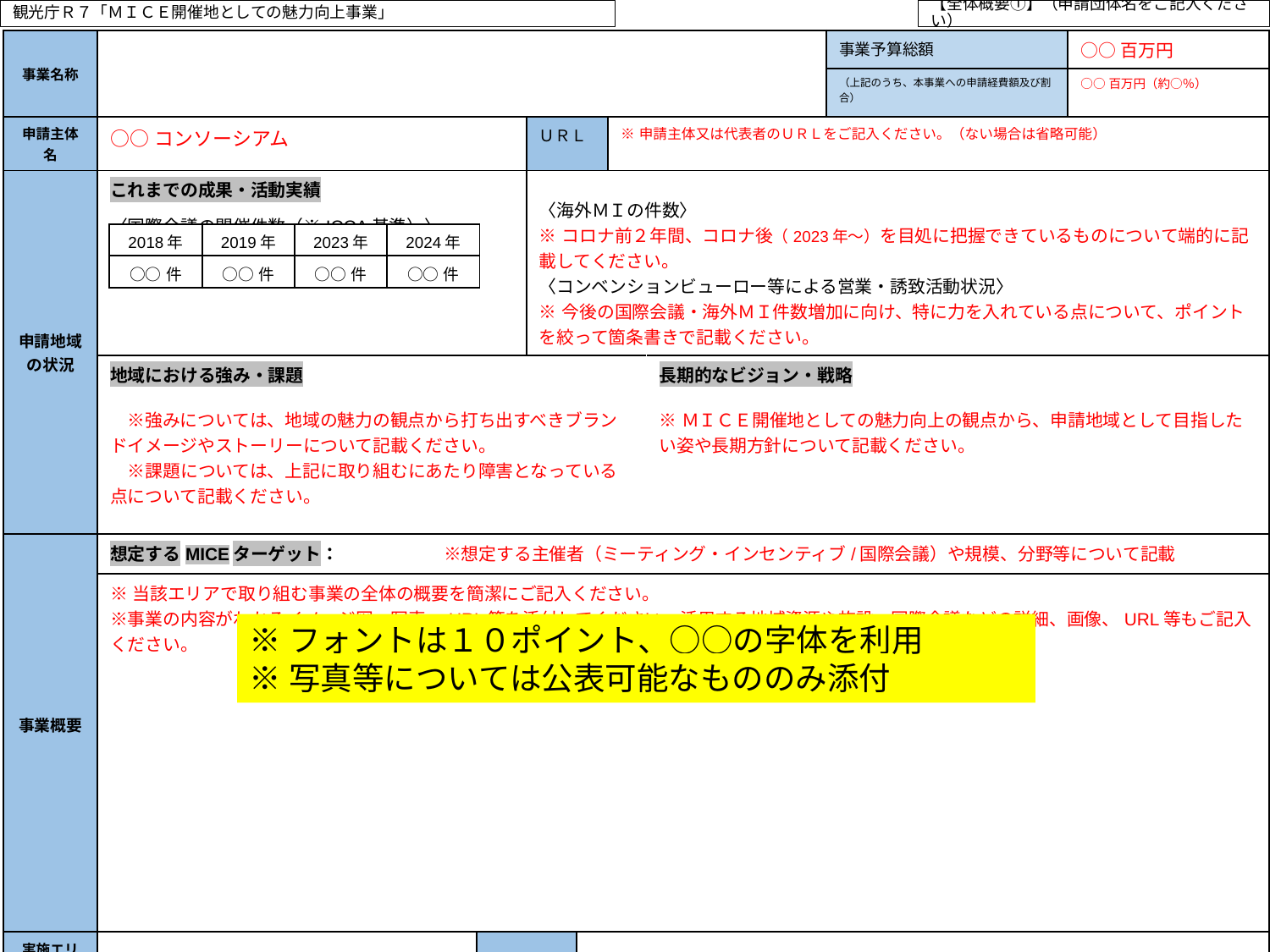

観光庁Ｒ７「ＭＩＣＥ開催地としての魅力向上事業」
【全体概要①】（申請団体名をご記入ください）
| 事業名称 |  |  |  |  |  |  | 事業予算総額 | ○○百万円 |
| --- | --- | --- | --- | --- | --- | --- | --- | --- |
|  |  |  |  |  |  |  | （上記のうち、本事業への申請経費額及び割合） | ○○百万円（約○％） |
| 申請主体名 | ○○コンソーシアム |  | ＵＲＬ |  | ※申請主体又は代表者のＵＲＬをご記入ください。（ない場合は省略可能） |  |  |  |
| 申請地域の状況 | これまでの成果・活動実績 〈国際会議の開催件数（※ICCA基準）〉 |  | 〈海外ＭＩの件数〉 ※コロナ前２年間、コロナ後（2023年～）を目処に把握できているものについて端的に記載してください。 〈コンベンションビューロー等による営業・誘致活動状況〉 ※今後の国際会議・海外ＭＩ件数増加に向け、特に力を入れている点について、ポイントを絞って箇条書きで記載ください。 |  |  |  |  |  |
|  | 地域における強み・課題 　※強みについては、地域の魅力の観点から打ち出すべきブランドイメージやストーリーについて記載ください。 　※課題については、上記に取り組むにあたり障害となっている点について記載ください。 |  |  |  |  | 長期的なビジョン・戦略 ※ＭＩＣＥ開催地としての魅力向上の観点から、申請地域として目指したい姿や長期方針について記載ください。 |  |  |
| 事業概要 | 想定するMICEターゲット：　　　　　　※想定する主催者（ミーティング・インセンティブ/国際会議）や規模、分野等について記載 |  |  |  |  |  |  |  |
|  | ※当該エリアで取り組む事業の全体の概要を簡潔にご記入ください。 ※事業の内容がわかるイメージ図、写真、URL等を添付してください。活用する地域資源や施設、国際会議などの詳細、画像、URL等もご記入ください。 |  |  |  |  |  |  |  |
| 実施エリア （都道府県、 市町村名） |  | 実施体制、連携事業者 |  | ※当該エリアでの事業実施にあたり、関係するステークホルダーを記入ください。（一覧等のＵＲＬでの代用も可能） |  |  |  |  |
| 2018年 | 2019年 | 2023年 | 2024年 |
| --- | --- | --- | --- |
| ○○件 | ○○件 | ○○件 | ○○件 |
※フォントは１０ポイント、○○の字体を利用
※写真等については公表可能なもののみ添付